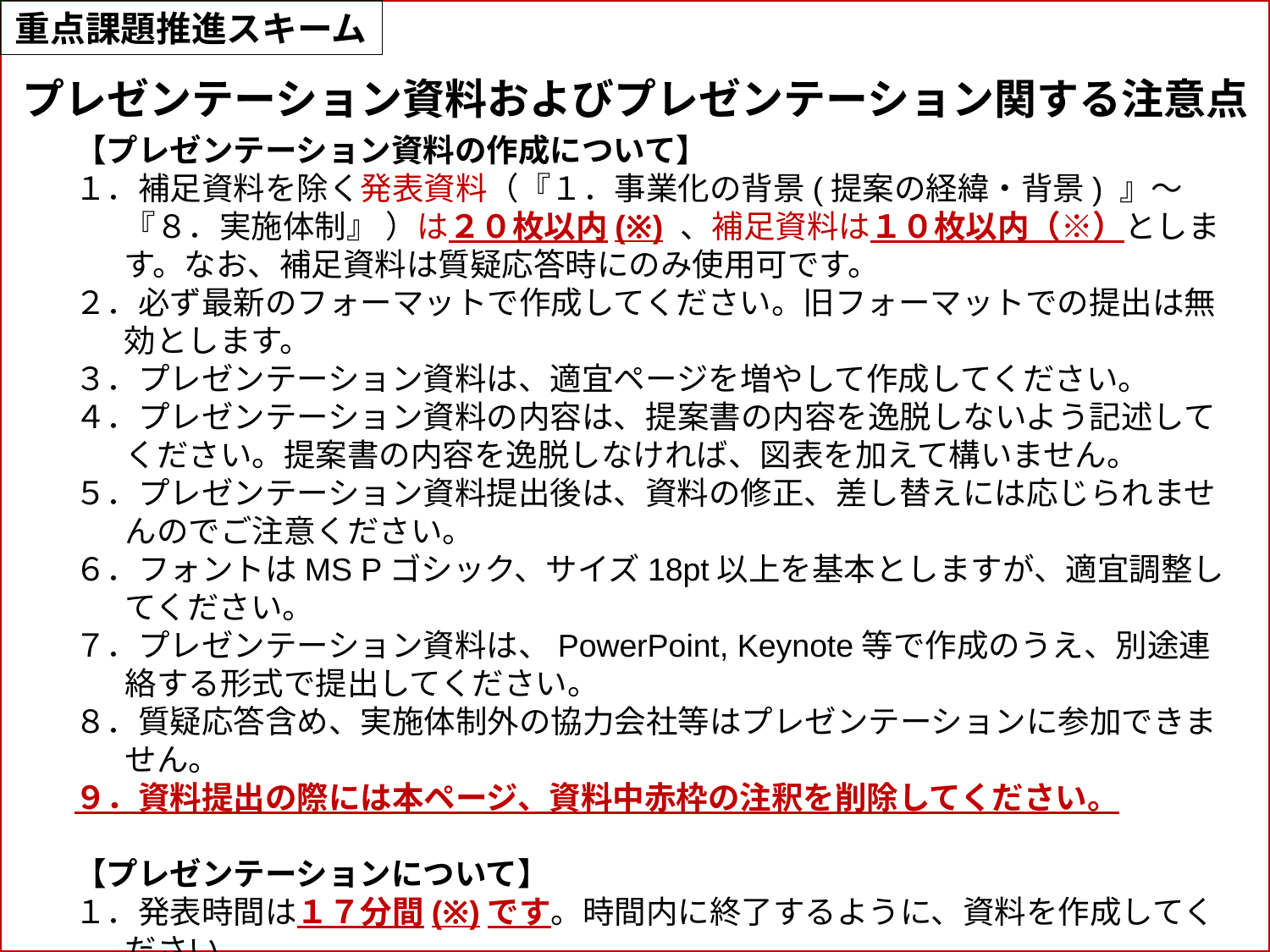

重点課題推進スキーム
プレゼンテーション資料およびプレゼンテーション関する注意点
【プレゼンテーション資料の作成について】
１．補足資料を除く発表資料（『１．事業化の背景(提案の経緯・背景) 』～『８．実施体制』 ）は２０枚以内(※) 、補足資料は１０枚以内（※）とします。なお、補足資料は質疑応答時にのみ使用可です。
２．必ず最新のフォーマットで作成してください。旧フォーマットでの提出は無効とします。
３．プレゼンテーション資料は、適宜ページを増やして作成してください。
４．プレゼンテーション資料の内容は、提案書の内容を逸脱しないよう記述してください。提案書の内容を逸脱しなければ、図表を加えて構いません。
５．プレゼンテーション資料提出後は、資料の修正、差し替えには応じられませんのでご注意ください。
６．フォントはMS Pゴシック、サイズ18pt以上を基本としますが、適宜調整してください。
７．プレゼンテーション資料は、PowerPoint, Keynote等で作成のうえ、別途連絡する形式で提出してください。
８．質疑応答含め、実施体制外の協力会社等はプレゼンテーションに参加できません。
９．資料提出の際には本ページ、資料中赤枠の注釈を削除してください。

【プレゼンテーションについて】
１．発表時間は１７分間(※)です。時間内に終了するように、資料を作成してください。
２．『５．省エネルギー効果量』の説明は丁寧にお願いします。

※応募件数によって変更の可能性あり（その場合は事務局より別途連絡します）